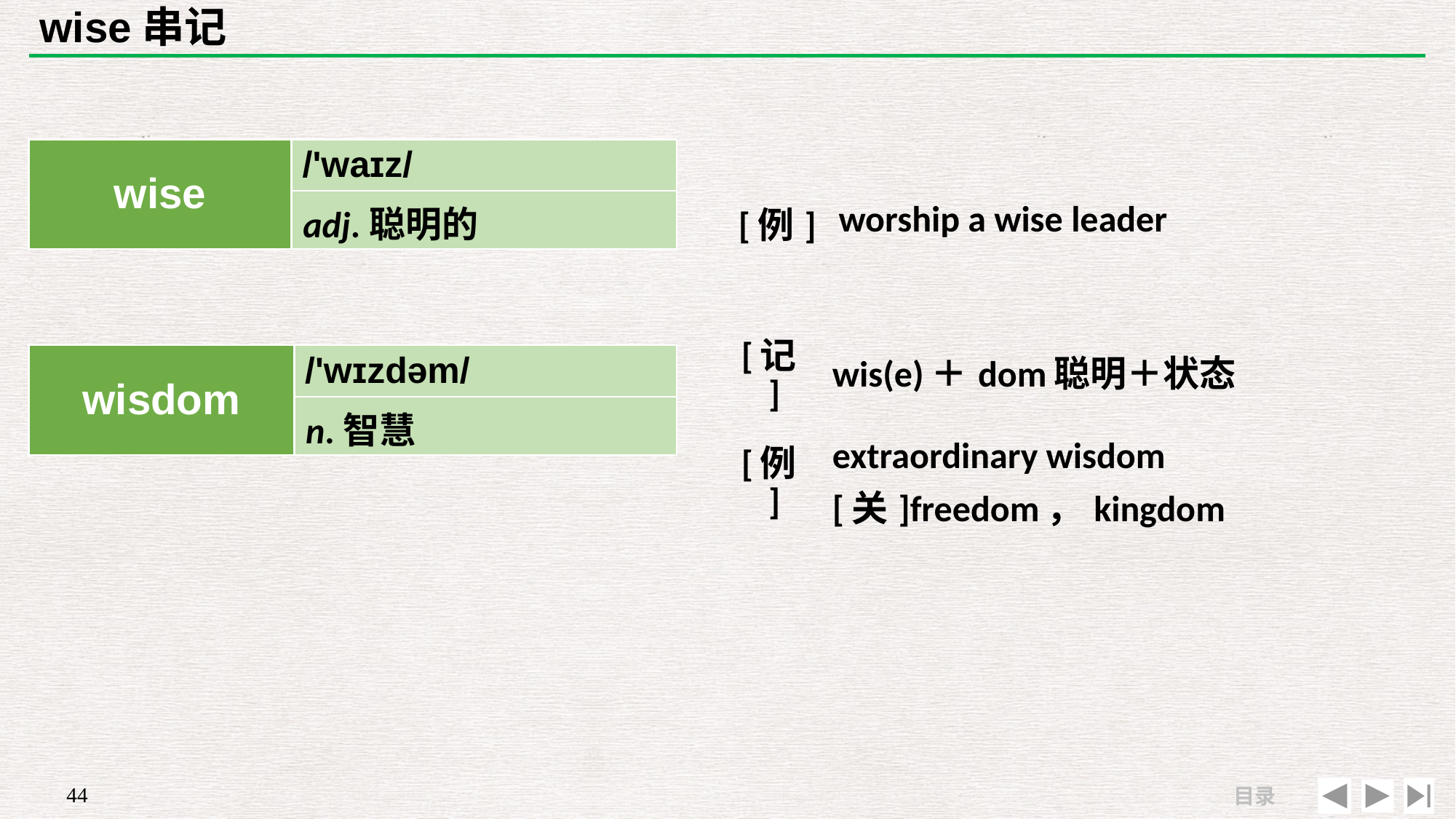

# wise串记

| wise | /'waɪz/ |
| --- | --- |
|  |  |
|  |  |
| --- | --- |
| [例] | worship a wise leader |
adj.聪明的
| [记] | wis(e)＋dom聪明＋状态 |
| --- | --- |
| [例] | extraordinary wisdom　[关]freedom，kingdom |
| wisdom | /'wɪzdəm/ |
| --- | --- |
|  |  |
n.智慧